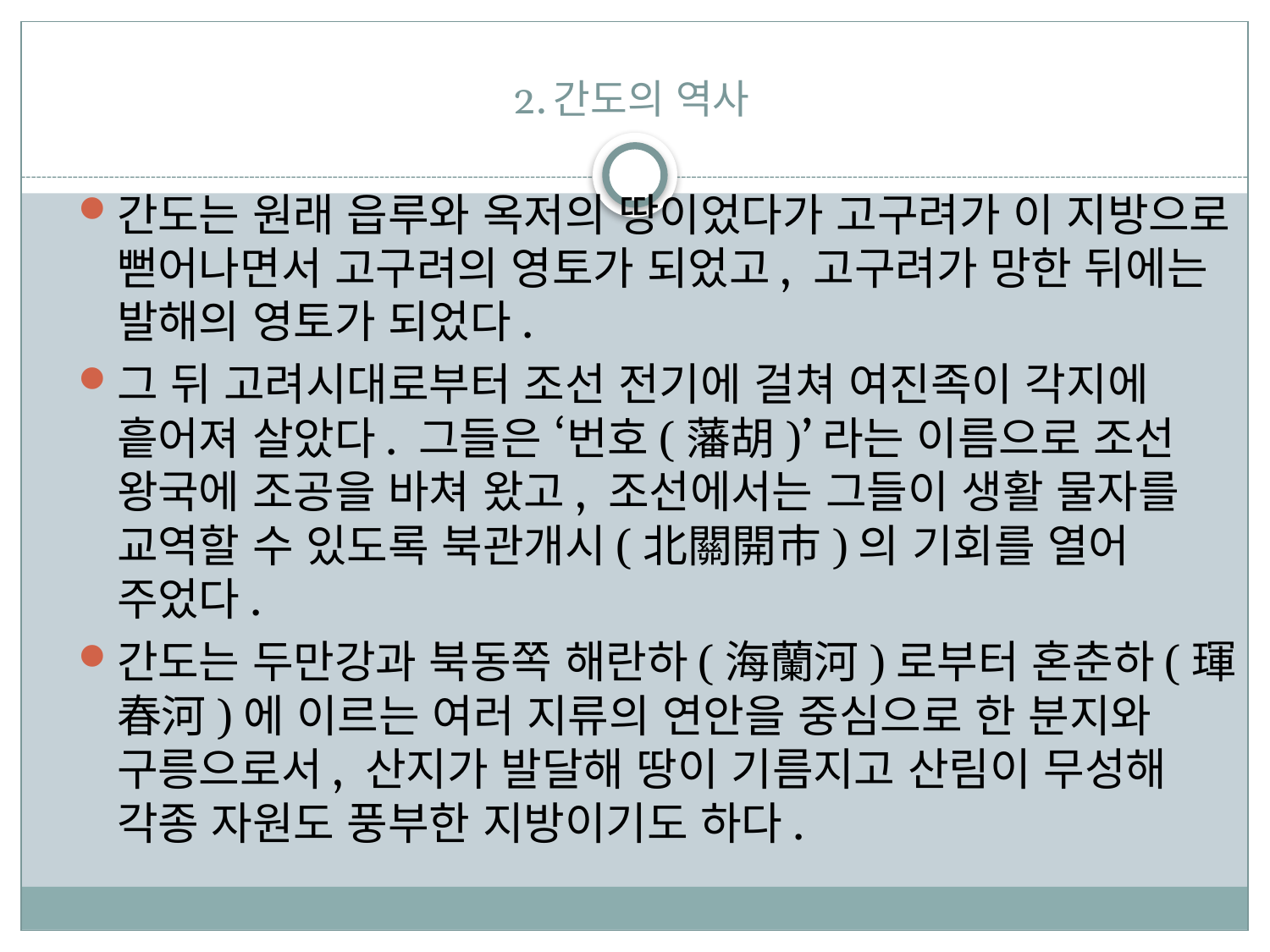

# 2.간도의 역사
간도는 원래 읍루와 옥저의 땅이었다가 고구려가 이 지방으로 뻗어나면서 고구려의 영토가 되었고, 고구려가 망한 뒤에는 발해의 영토가 되었다.
그 뒤 고려시대로부터 조선 전기에 걸쳐 여진족이 각지에 흩어져 살았다. 그들은 ‘번호(藩胡)’라는 이름으로 조선 왕국에 조공을 바쳐 왔고, 조선에서는 그들이 생활 물자를 교역할 수 있도록 북관개시(北關開市)의 기회를 열어 주었다.
간도는 두만강과 북동쪽 해란하(海蘭河)로부터 혼춘하(琿春河)에 이르는 여러 지류의 연안을 중심으로 한 분지와 구릉으로서, 산지가 발달해 땅이 기름지고 산림이 무성해 각종 자원도 풍부한 지방이기도 하다.